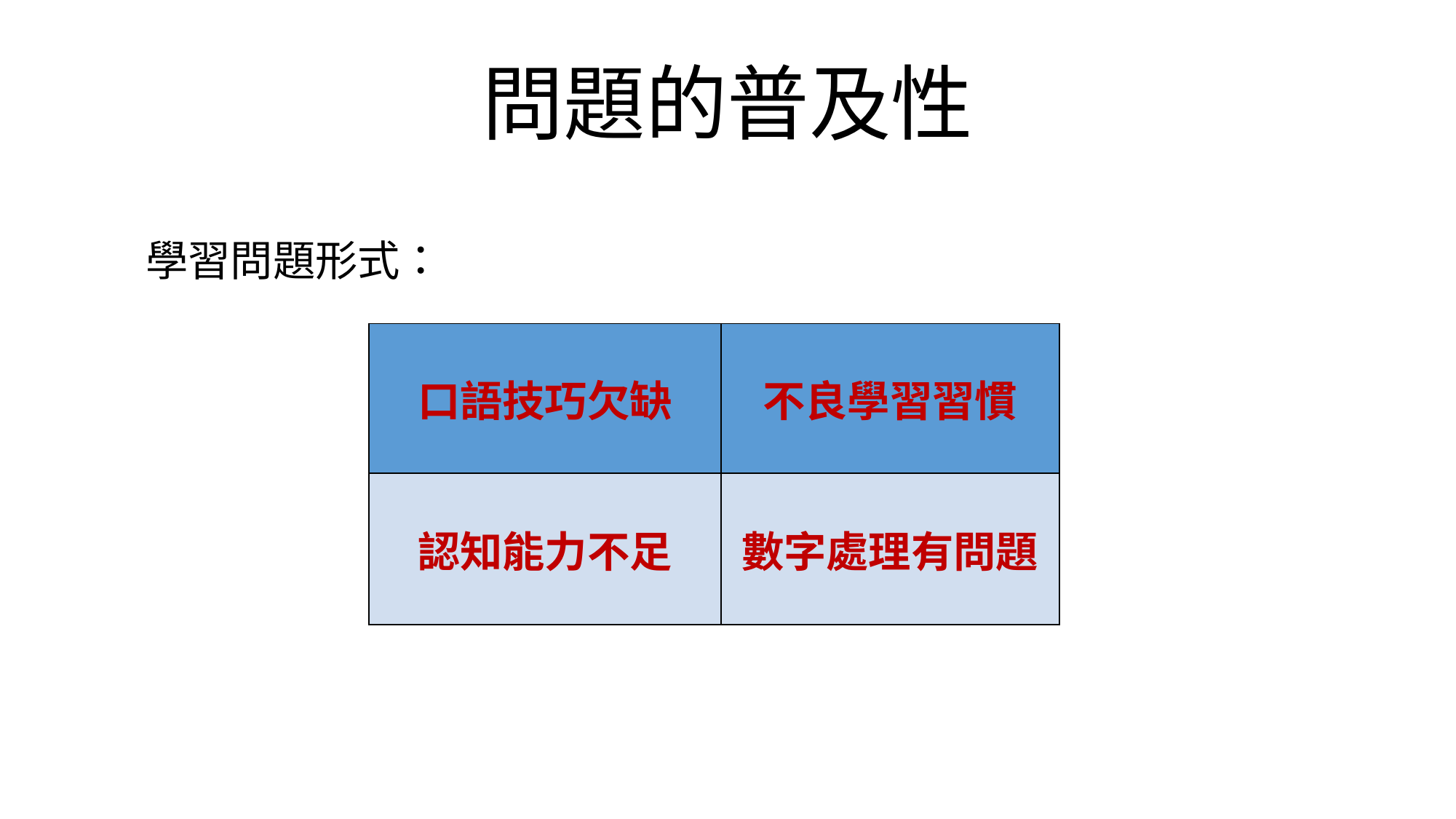

問題的普及性
學習問題形式：
| 口語技巧欠缺 | 不良學習習慣 |
| --- | --- |
| 認知能力不足 | 數字處理有問題 |